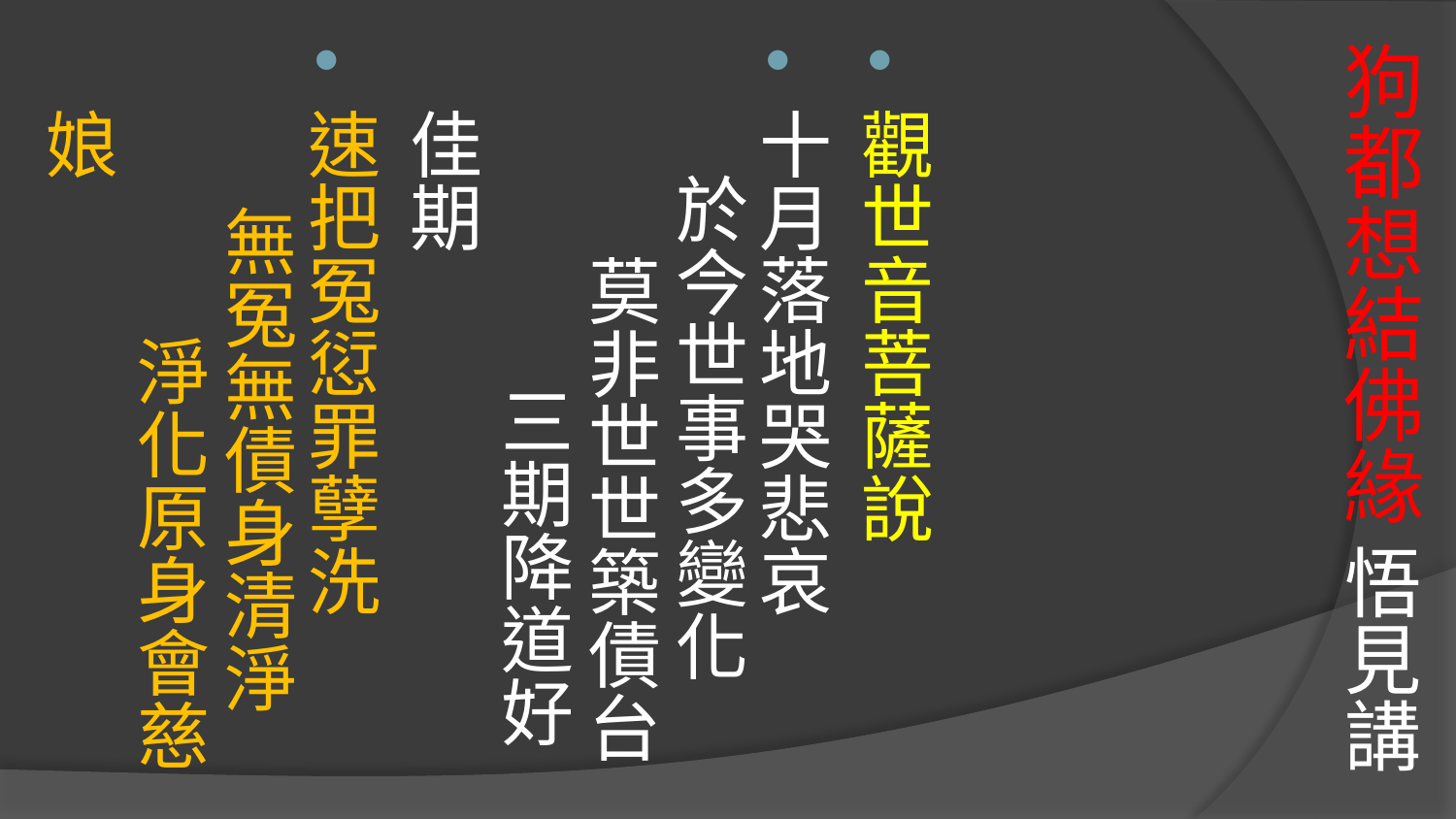

# 狗都想結佛緣 悟見講
觀世音菩薩說
十月落地哭悲哀               於今世事多變化                莫非世世築債台                   三期降道好佳期
速把冤愆罪孽洗                 無冤無債身清淨                   淨化原身會慈娘